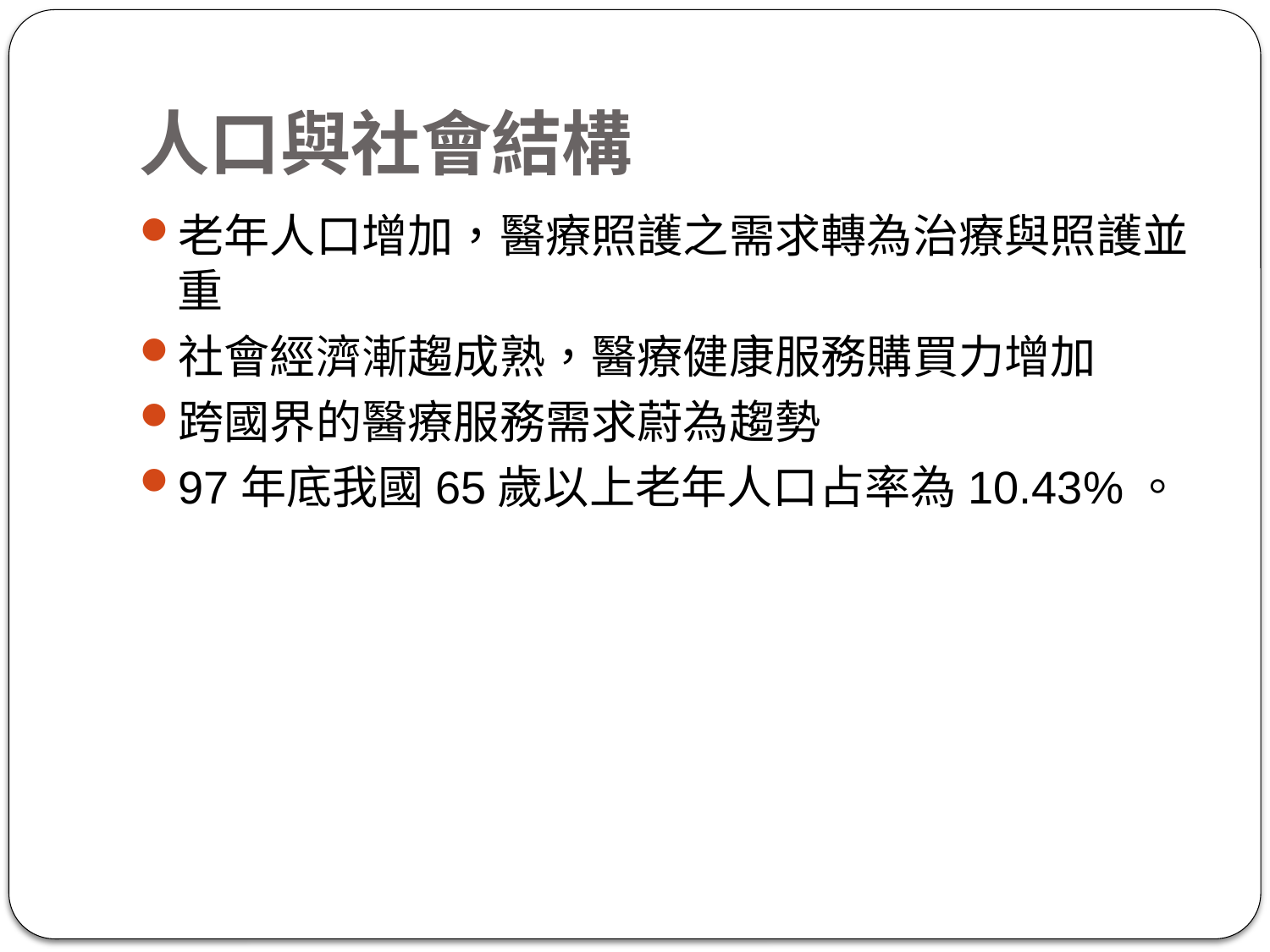

# 人口與社會結構
老年人口增加，醫療照護之需求轉為治療與照護並重
社會經濟漸趨成熟，醫療健康服務購買力增加
跨國界的醫療服務需求蔚為趨勢
97年底我國65歲以上老年人口占率為10.43%。